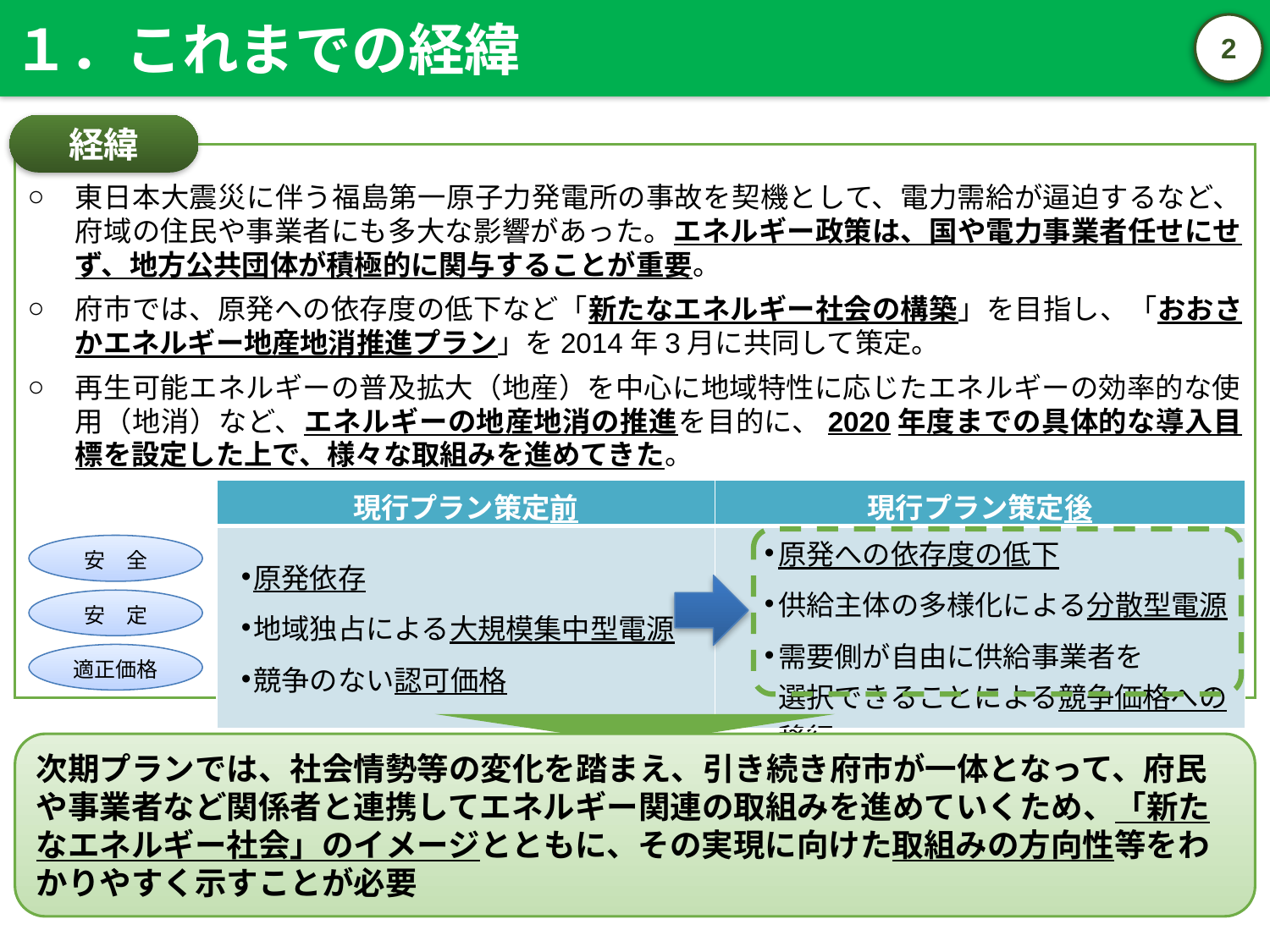

１．これまでの経緯
2
経緯
東日本大震災に伴う福島第一原子力発電所の事故を契機として、電力需給が逼迫するなど、府域の住民や事業者にも多大な影響があった。エネルギー政策は、国や電力事業者任せにせず、地方公共団体が積極的に関与することが重要。
府市では、原発への依存度の低下など「新たなエネルギー社会の構築」を目指し、「おおさかエネルギー地産地消推進プラン」を2014年3月に共同して策定。
再生可能エネルギーの普及拡大（地産）を中心に地域特性に応じたエネルギーの効率的な使用（地消）など、エネルギーの地産地消の推進を目的に、2020年度までの具体的な導入目標を設定した上で、様々な取組みを進めてきた。

| 現行プラン策定前 | 現行プラン策定後 |
| --- | --- |
| 原発依存 地域独占による大規模集中型電源 競争のない認可価格 | 原発への依存度の低下 供給主体の多様化による分散型電源 需要側が自由に供給事業者を 選択できることによる競争価格への移行 |

安　全

安　定
適正価格

次期プランでは、社会情勢等の変化を踏まえ、引き続き府市が一体となって、府民や事業者など関係者と連携してエネルギー関連の取組みを進めていくため、「新たなエネルギー社会」のイメージとともに、その実現に向けた取組みの方向性等をわかりやすく示すことが必要